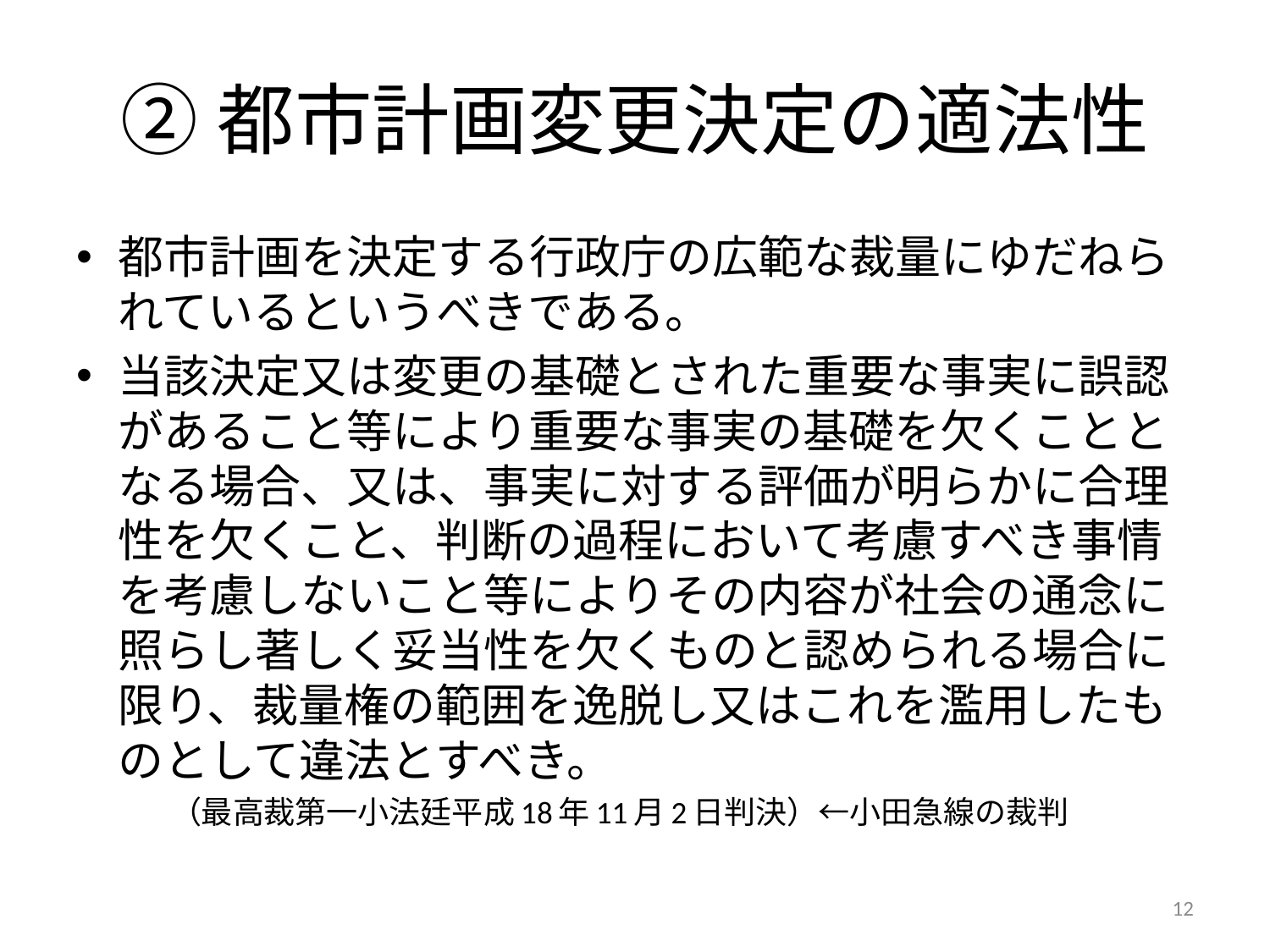

# ②都市計画変更決定の適法性
都市計画を決定する行政庁の広範な裁量にゆだねられているというべきである。
当該決定又は変更の基礎とされた重要な事実に誤認があること等により重要な事実の基礎を欠くこととなる場合、又は、事実に対する評価が明らかに合理性を欠くこと、判断の過程において考慮すべき事情を考慮しないこと等によりその内容が社会の通念に照らし著しく妥当性を欠くものと認められる場合に限り、裁量権の範囲を逸脱し又はこれを濫用したものとして違法とすべき。
　　　（最高裁第一小法廷平成18年11月2日判決）←小田急線の裁判
12